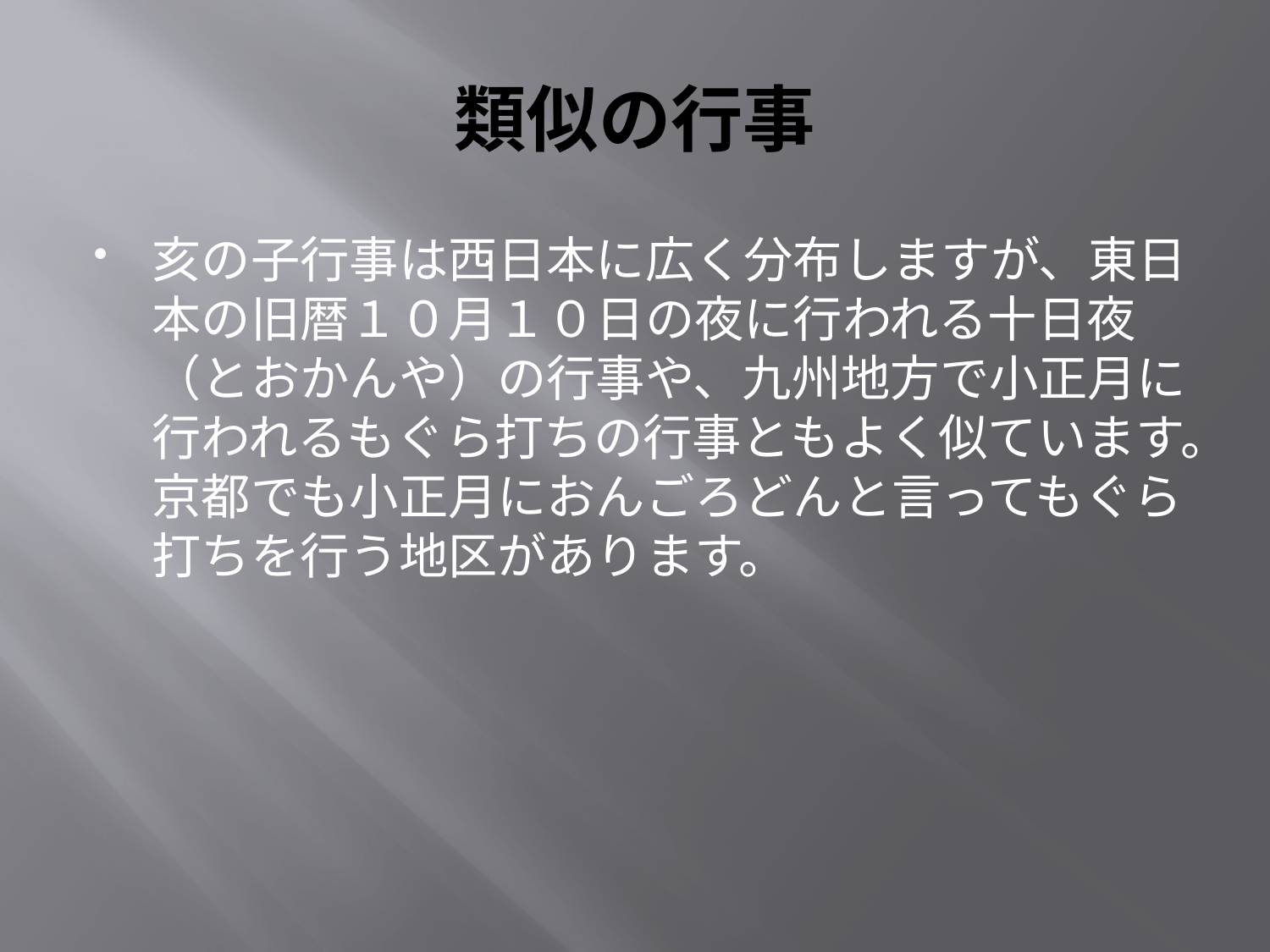

# 類似の行事
亥の子行事は西日本に広く分布しますが、東日本の旧暦１０月１０日の夜に行われる十日夜（とおかんや）の行事や、九州地方で小正月に行われるもぐら打ちの行事ともよく似ています。京都でも小正月におんごろどんと言ってもぐら打ちを行う地区があります。